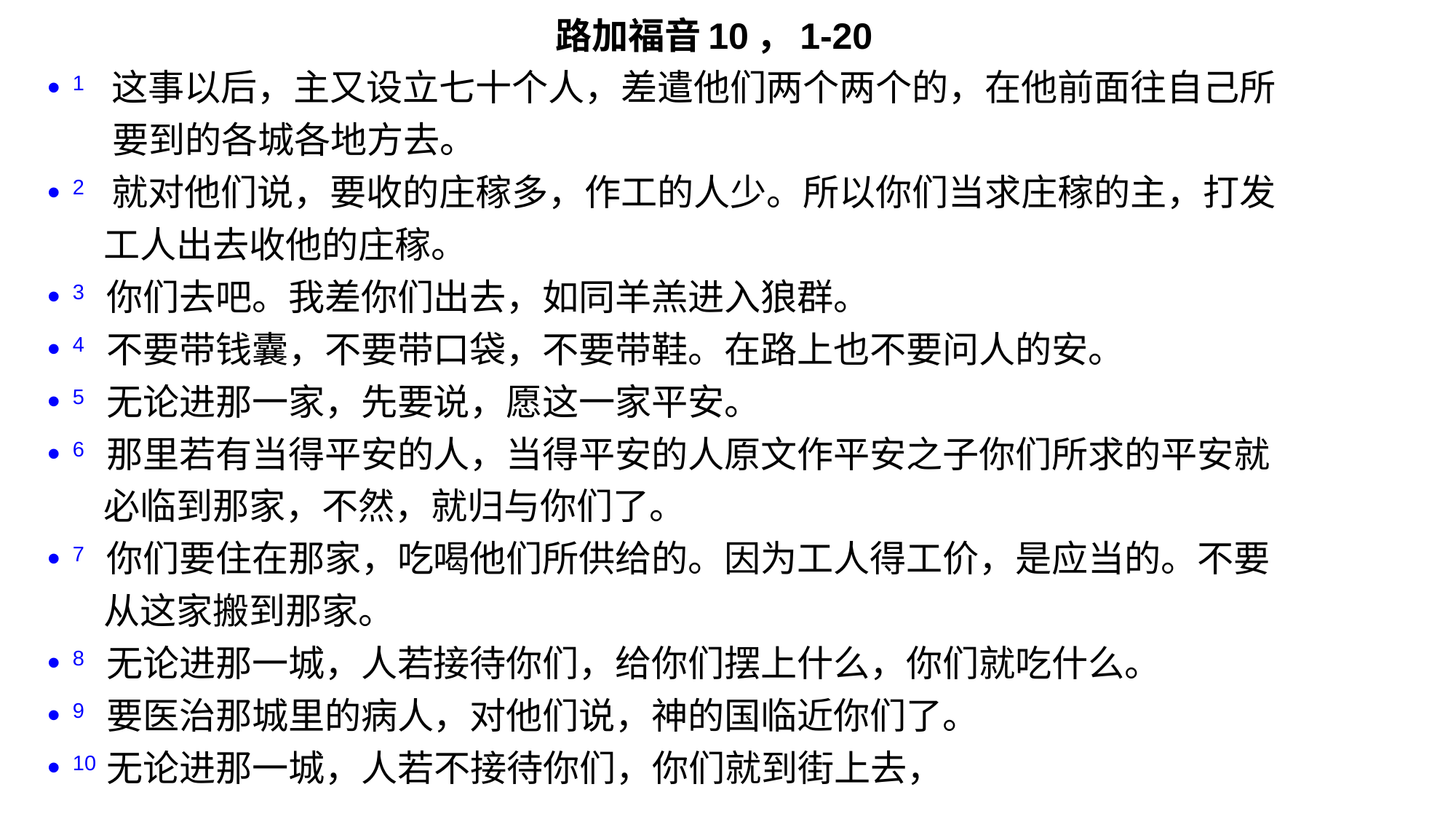

路加福音10，1-20
1    这事以后，主又设立七十个人，差遣他们两个两个的，在他前面往自己所
       要到的各城各地方去。
2    就对他们说，要收的庄稼多，作工的人少。所以你们当求庄稼的主，打发
      工人出去收他的庄稼。
3   你们去吧。我差你们出去，如同羊羔进入狼群。
4   不要带钱囊，不要带口袋，不要带鞋。在路上也不要问人的安。
5   无论进那一家，先要说，愿这一家平安。
6   那里若有当得平安的人，当得平安的人原文作平安之子你们所求的平安就
      必临到那家，不然，就归与你们了。
7   你们要住在那家，吃喝他们所供给的。因为工人得工价，是应当的。不要
      从这家搬到那家。
8   无论进那一城，人若接待你们，给你们摆上什么，你们就吃什么。
9   要医治那城里的病人，对他们说，神的国临近你们了。
10 无论进那一城，人若不接待你们，你们就到街上去，